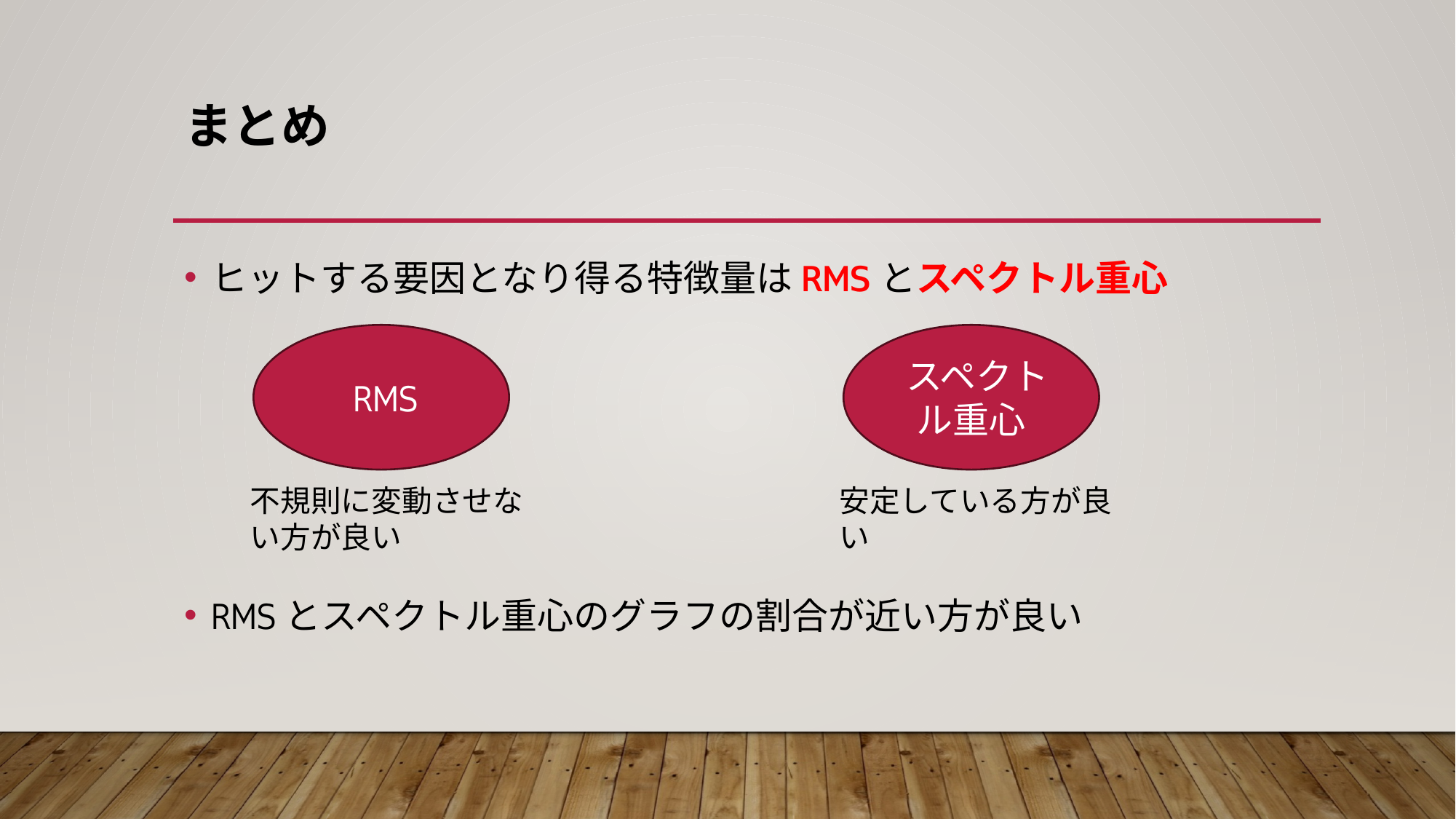

# まとめ
ヒットする要因となり得る特徴量はRMSとスペクトル重心

RMSとスペクトル重心のグラフの割合が近い方が良い

 RMS
 スペクトル重心
不規則に変動させない方が良い
安定している方が良い